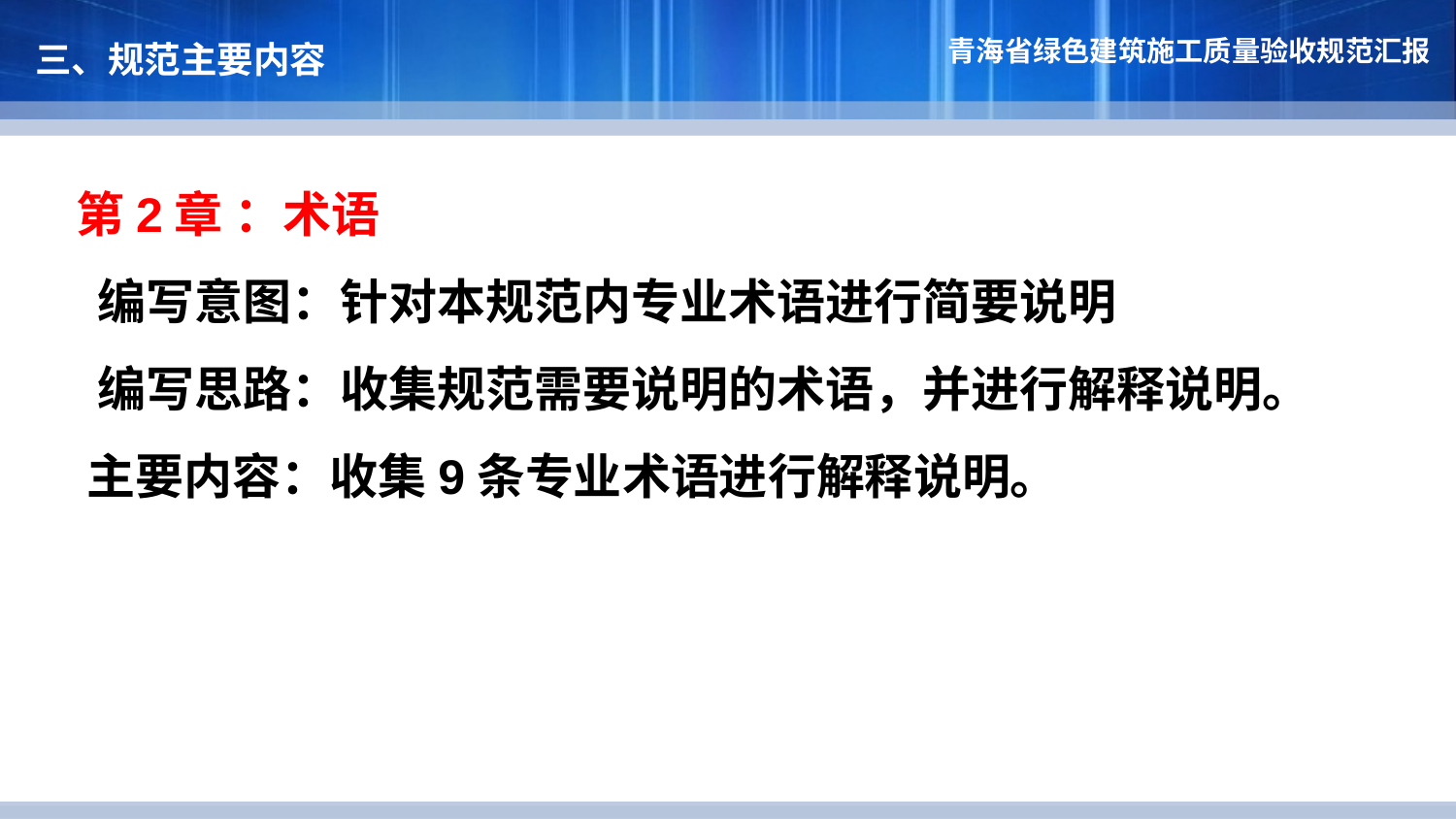

三、规范主要内容
   第2章 ：术语
     编写意图：针对本规范内专业术语进行简要说明
     编写思路：收集规范需要说明的术语，并进行解释说明。
    主要内容：收集9条专业术语进行解释说明。